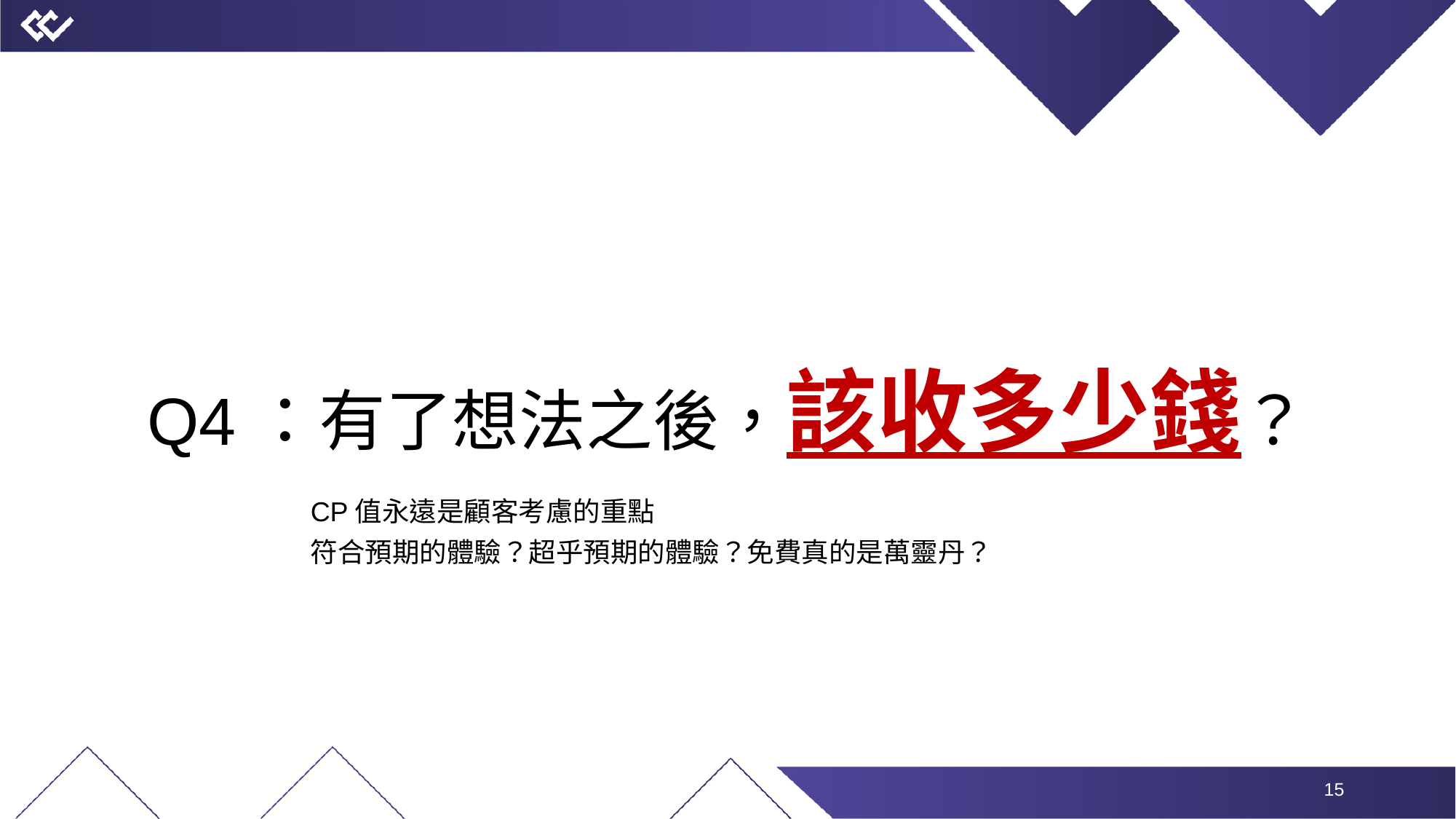

Q4：有了想法之後，該收多少錢？
CP值永遠是顧客考慮的重點
符合預期的體驗？超乎預期的體驗？免費真的是萬靈丹？
15